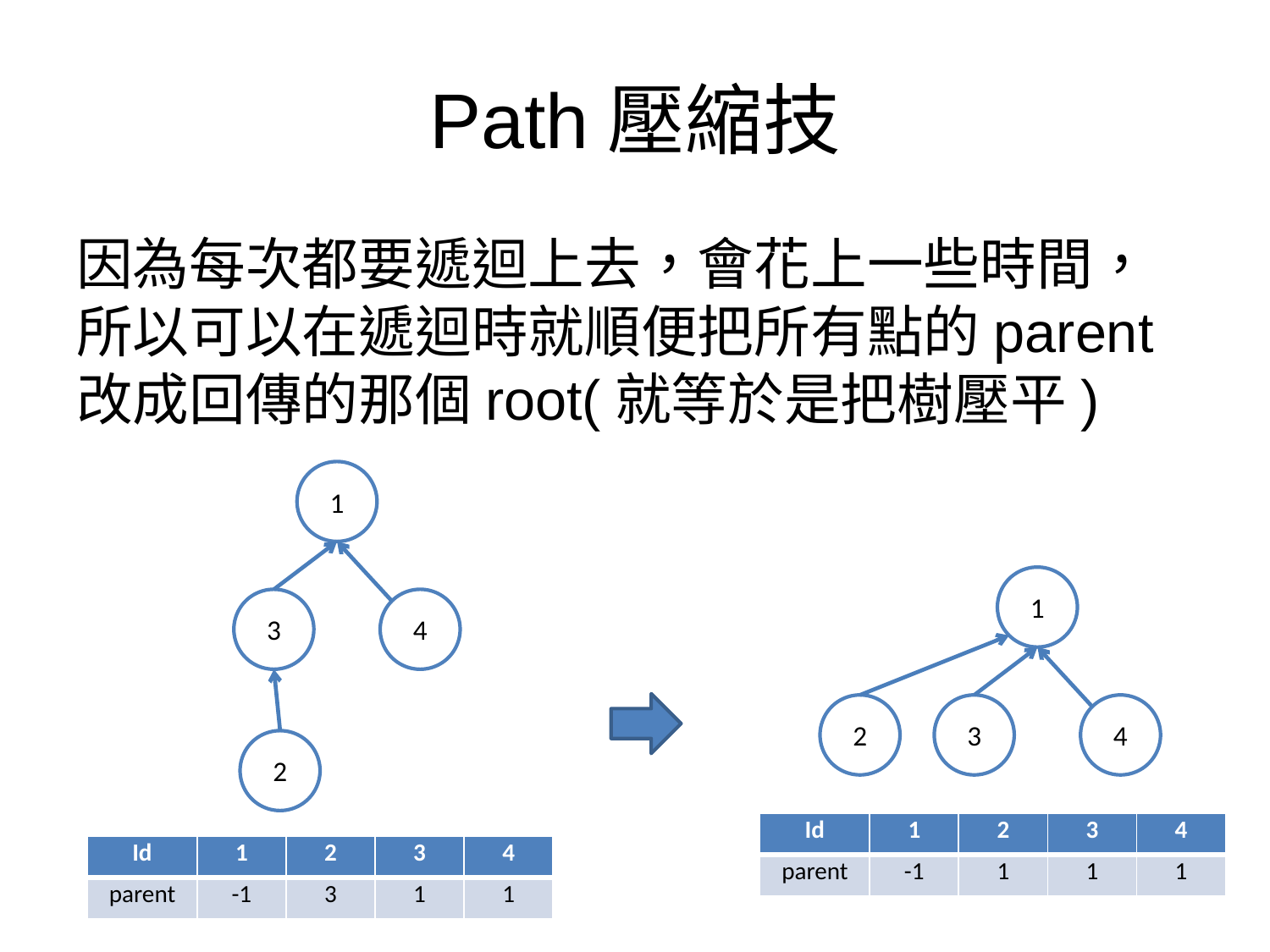

# Path壓縮技
因為每次都要遞迴上去，會花上一些時間，所以可以在遞迴時就順便把所有點的parent改成回傳的那個root(就等於是把樹壓平)
1
3
4
2
1
2
3
4

| Id | 1 | 2 | 3 | 4 |
| --- | --- | --- | --- | --- |
| parent | -1 | 1 | 1 | 1 |
| Id | 1 | 2 | 3 | 4 |
| --- | --- | --- | --- | --- |
| parent | -1 | 3 | 1 | 1 |